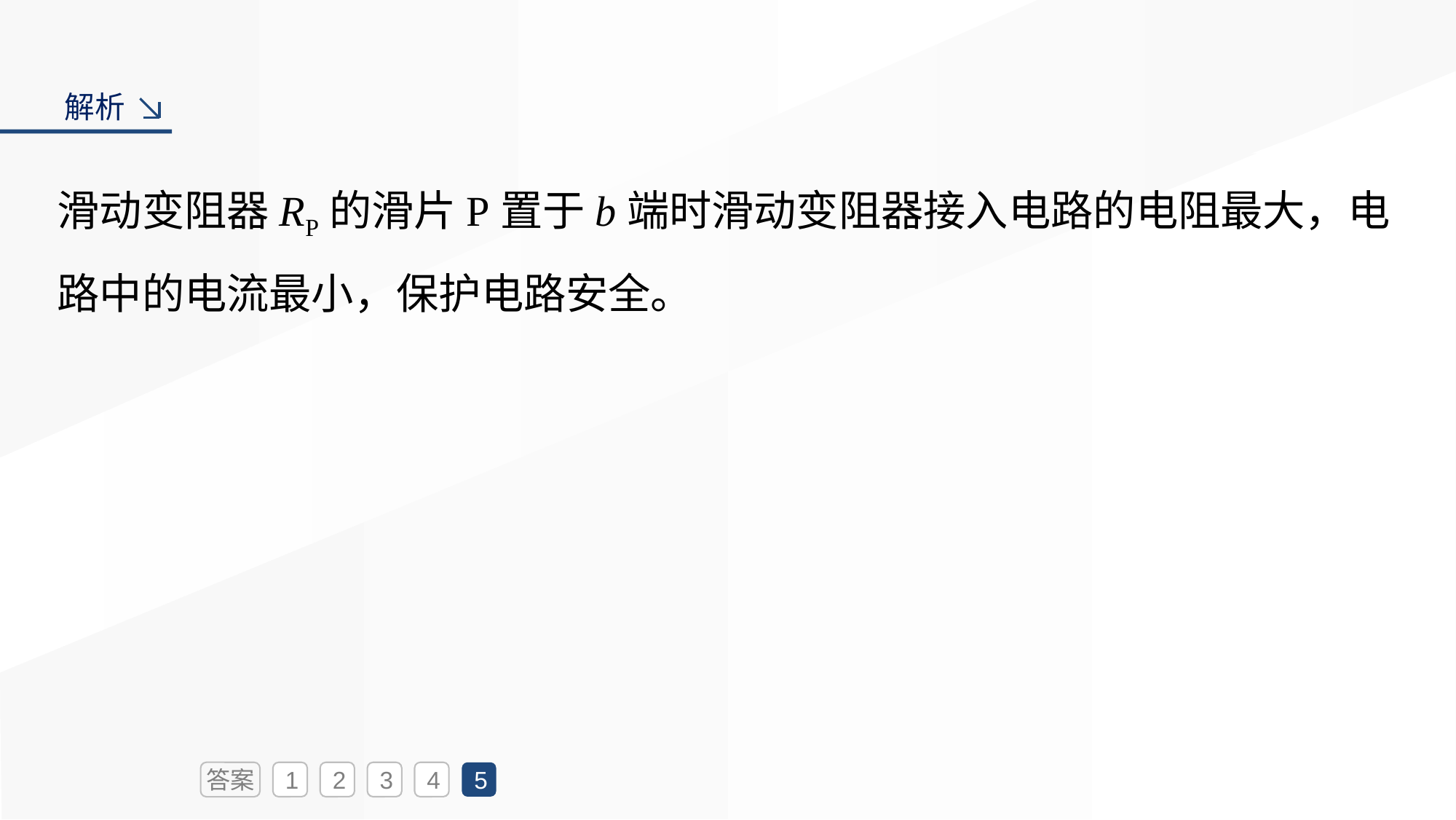

解析

滑动变阻器RP的滑片P置于b端时滑动变阻器接入电路的电阻最大，电路中的电流最小，保护电路安全。
答案
1
2
3
4
5